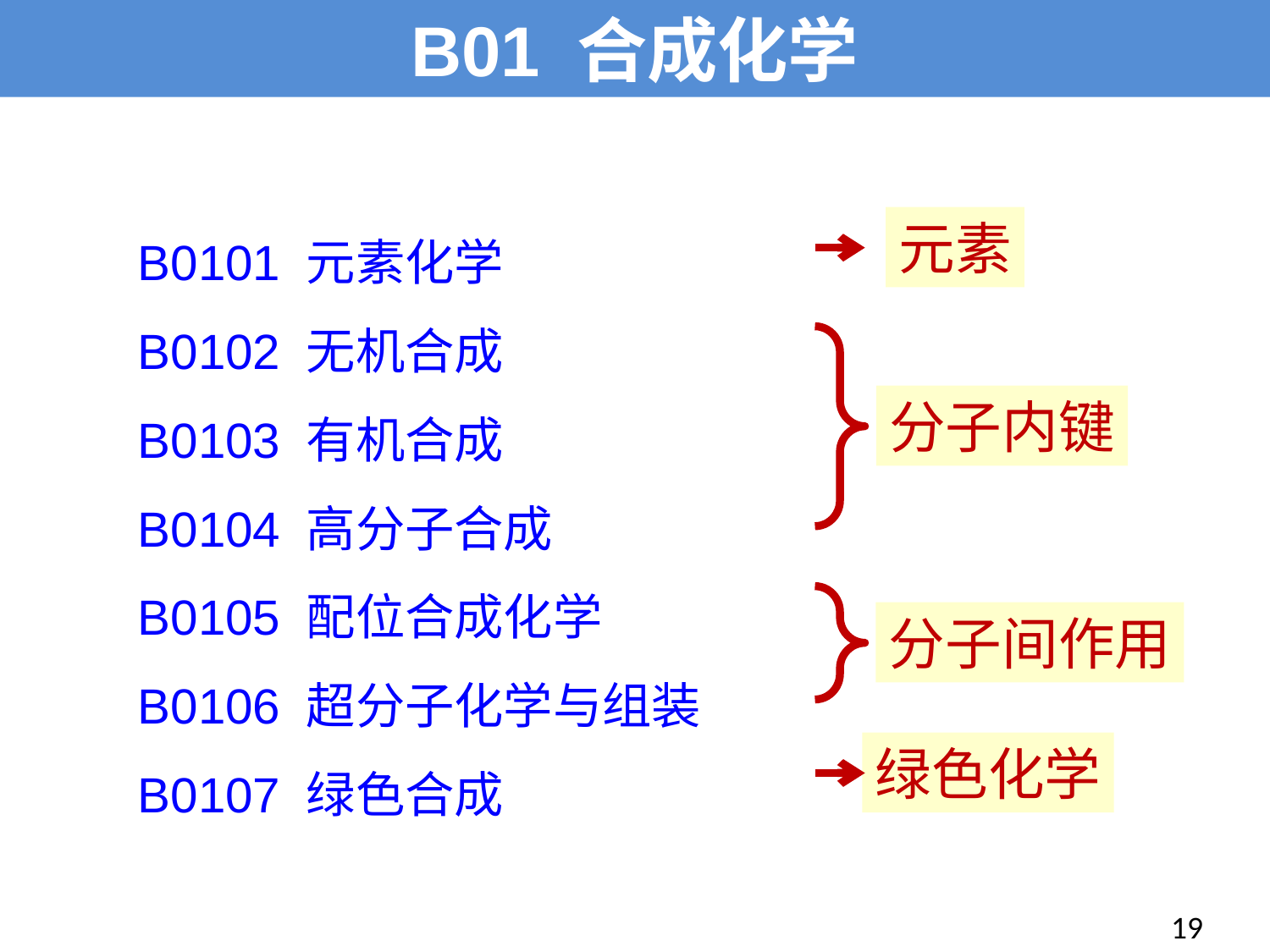

B01 合成化学
B0101 元素化学
B0102 无机合成
B0103 有机合成
B0104 高分子合成
B0105 配位合成化学
B0106 超分子化学与组装
B0107 绿色合成
元素

分子内键

分子间作用
绿色化学